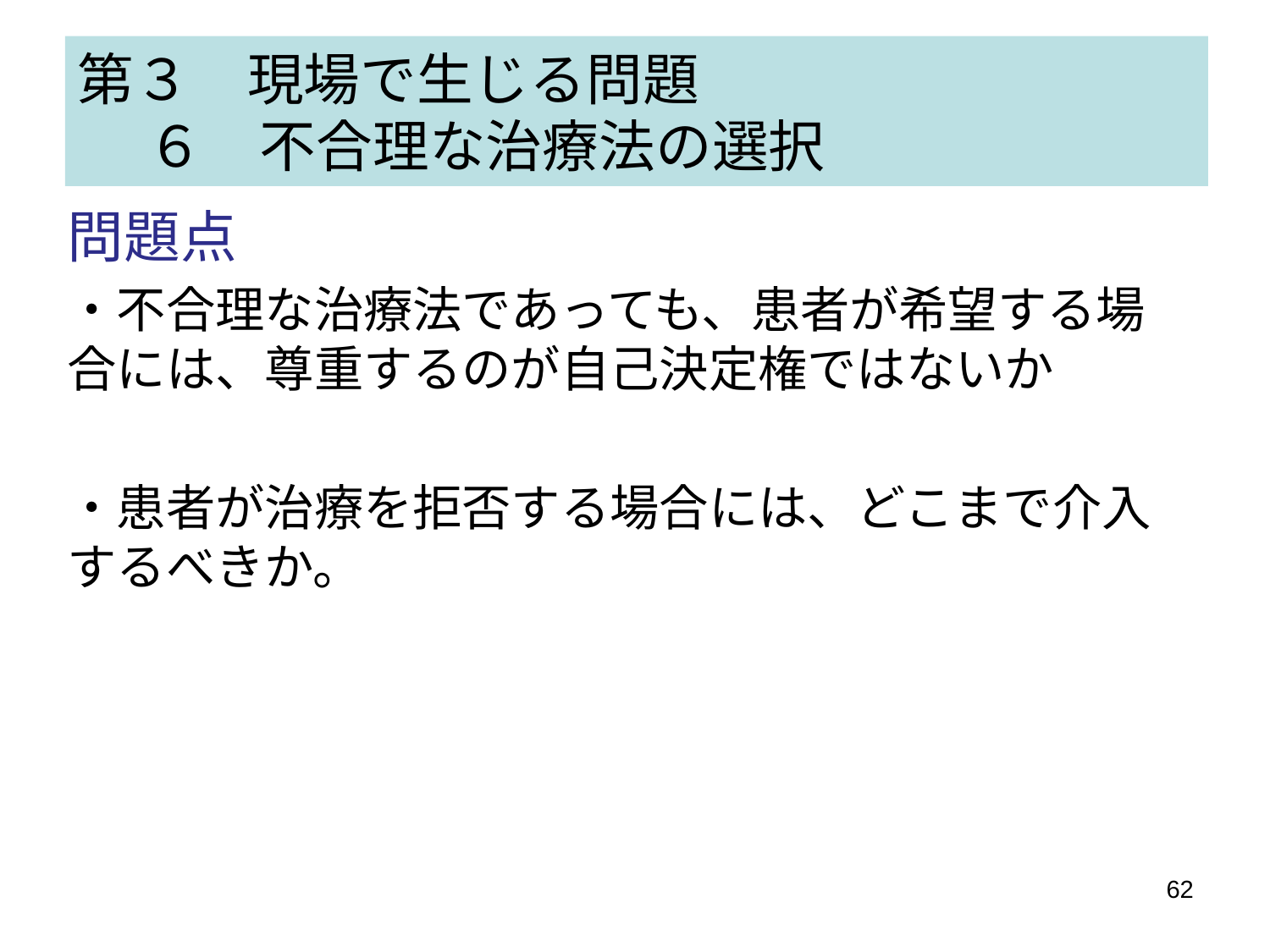

# 第３　現場で生じる問題 　 ６　不合理な治療法の選択
問題点
・不合理な治療法であっても、患者が希望する場合には、尊重するのが自己決定権ではないか

・患者が治療を拒否する場合には、どこまで介入するべきか。

62